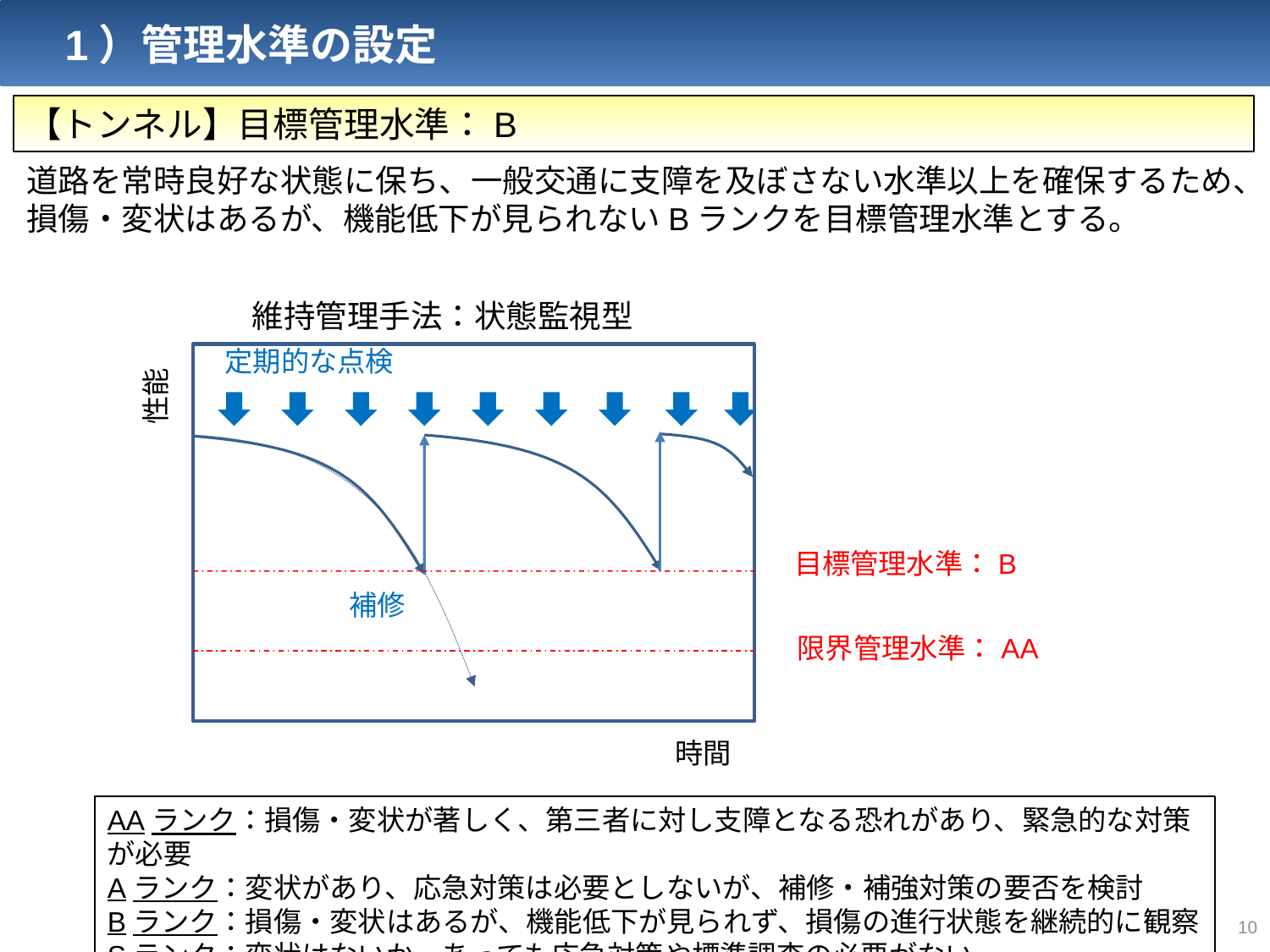

1）管理水準の設定
【トンネル】目標管理水準：B
道路を常時良好な状態に保ち、一般交通に支障を及ぼさない水準以上を確保するため、損傷・変状はあるが、機能低下が見られないBランクを目標管理水準とする。
維持管理手法：状態監視型
定期的な点検

性能
 目標管理水準：B
補修
 限界管理水準：AA
時間
AAランク：損傷・変状が著しく、第三者に対し支障となる恐れがあり、緊急的な対策が必要
Aランク：変状があり、応急対策は必要としないが、補修・補強対策の要否を検討
Bランク：損傷・変状はあるが、機能低下が見られず、損傷の進行状態を継続的に観察
Sランク：変状はないか、あっても応急対策や標準調査の必要がない
10